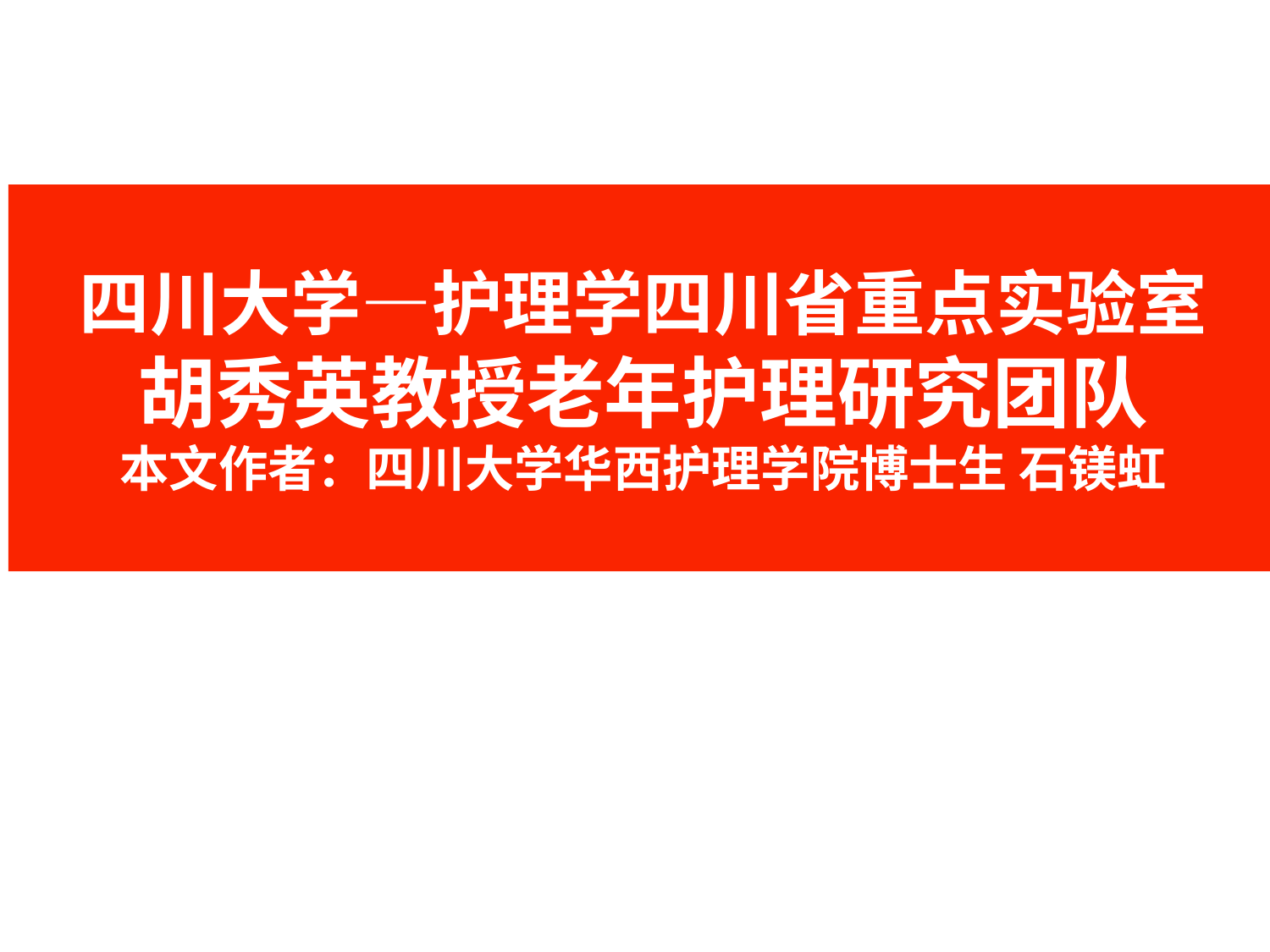

四川大学—护理学四川省重点实验室
胡秀英教授老年护理研究团队
本文作者：四川大学华西护理学院博士生 石镁虹